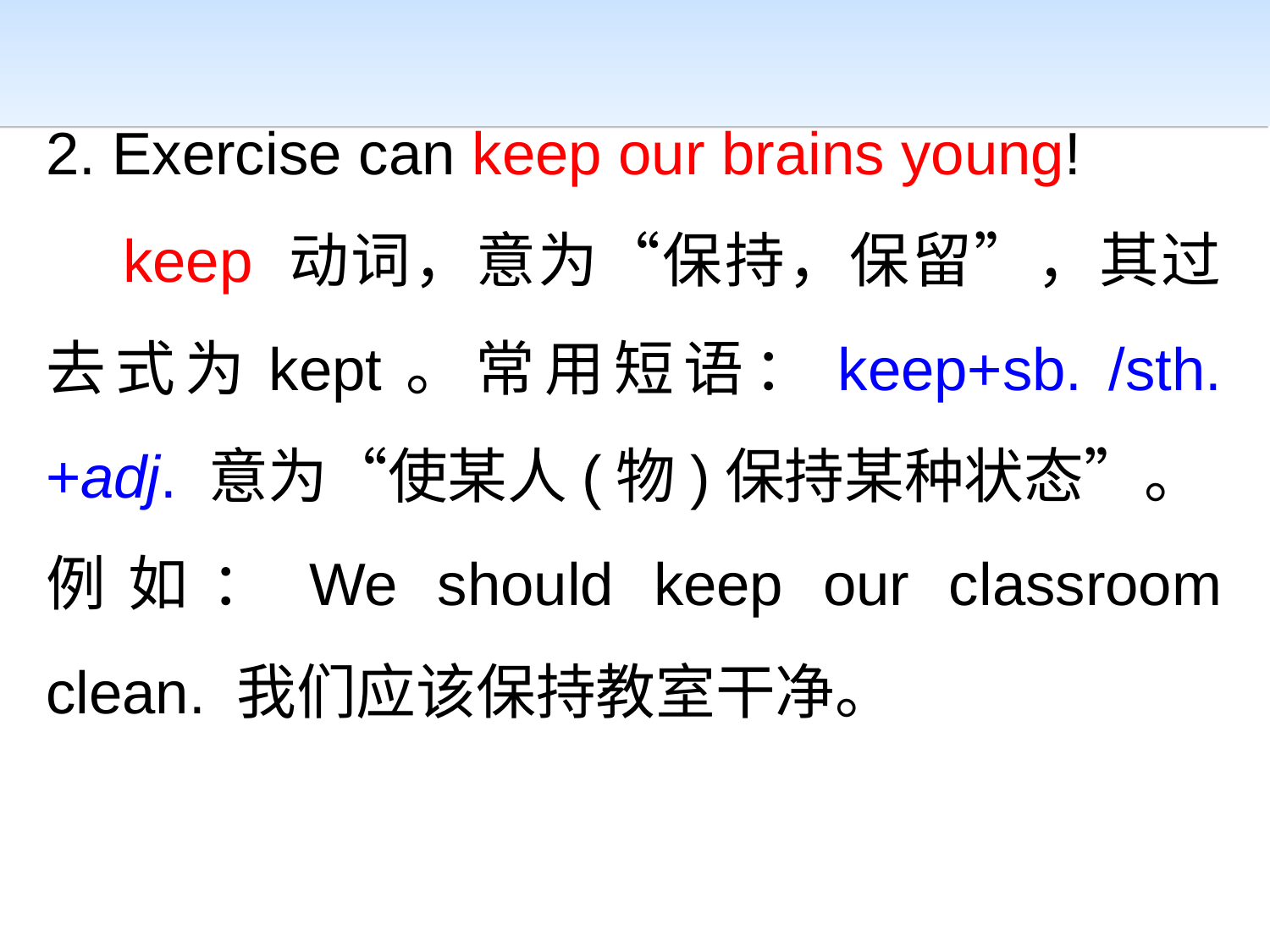

2. Exercise can keep our brains young!
    keep 动词，意为“保持，保留”，其过去式为kept。常用短语：keep+sb. /sth. +adj. 意为“使某人(物)保持某种状态”。
例如：We should keep our classroom clean. 我们应该保持教室干净。